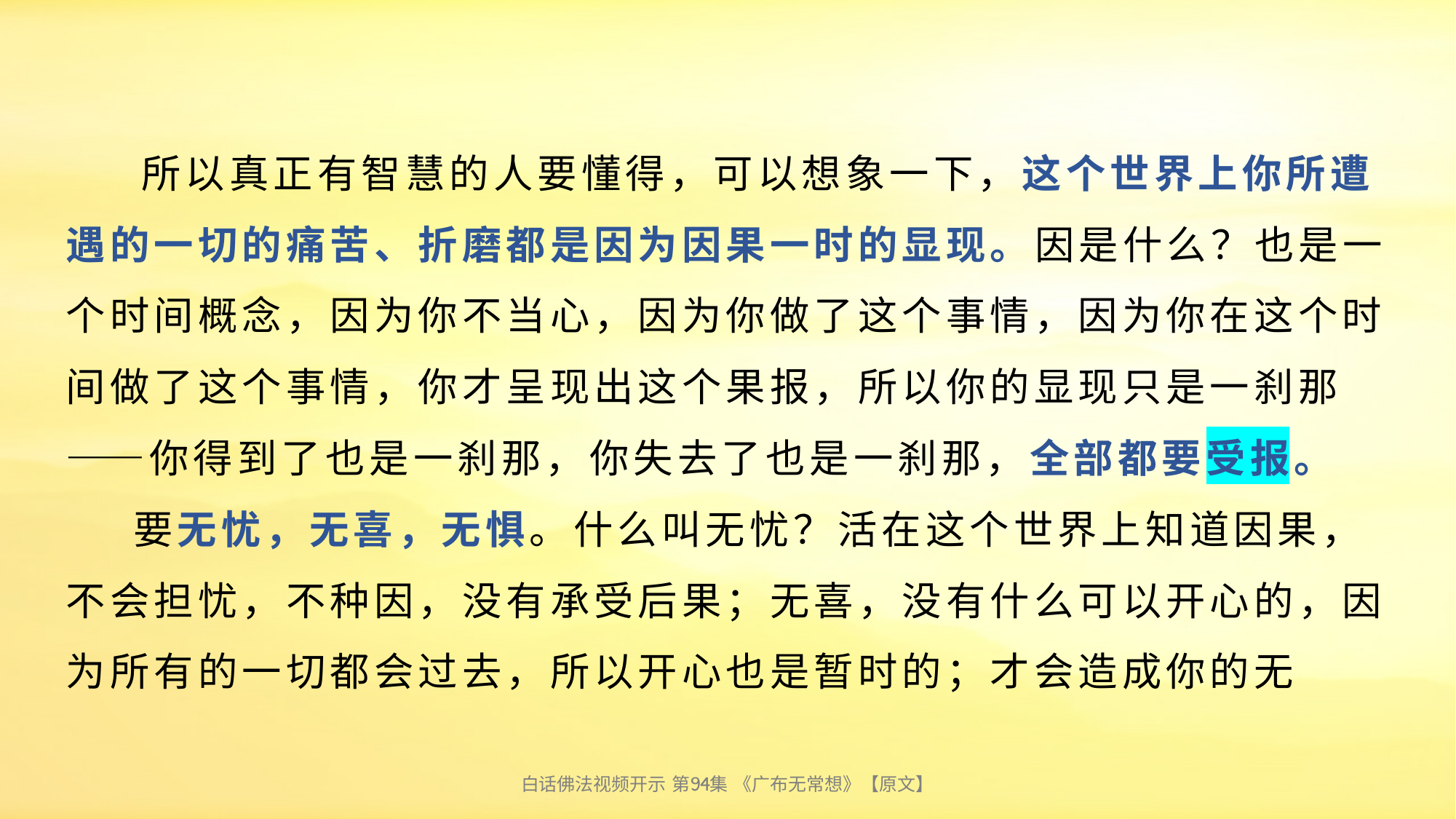

# 所以真正有智慧的人要懂得，可以想象一下，这个世界上你所遭遇的一切的痛苦、折磨都是因为因果一时的显现。因是什么？也是一个时间概念，因为你不当心，因为你做了这个事情，因为你在这个时间做了这个事情，你才呈现出这个果报，所以你的显现只是一刹那——你得到了也是一刹那，你失去了也是一刹那，全部都要受报。 要无忧，无喜，无惧。什么叫无忧？活在这个世界上知道因果，不会担忧，不种因，没有承受后果；无喜，没有什么可以开心的，因为所有的一切都会过去，所以开心也是暂时的；才会造成你的无
白话佛法视频开示 第94集 《广布无常想》【原文】